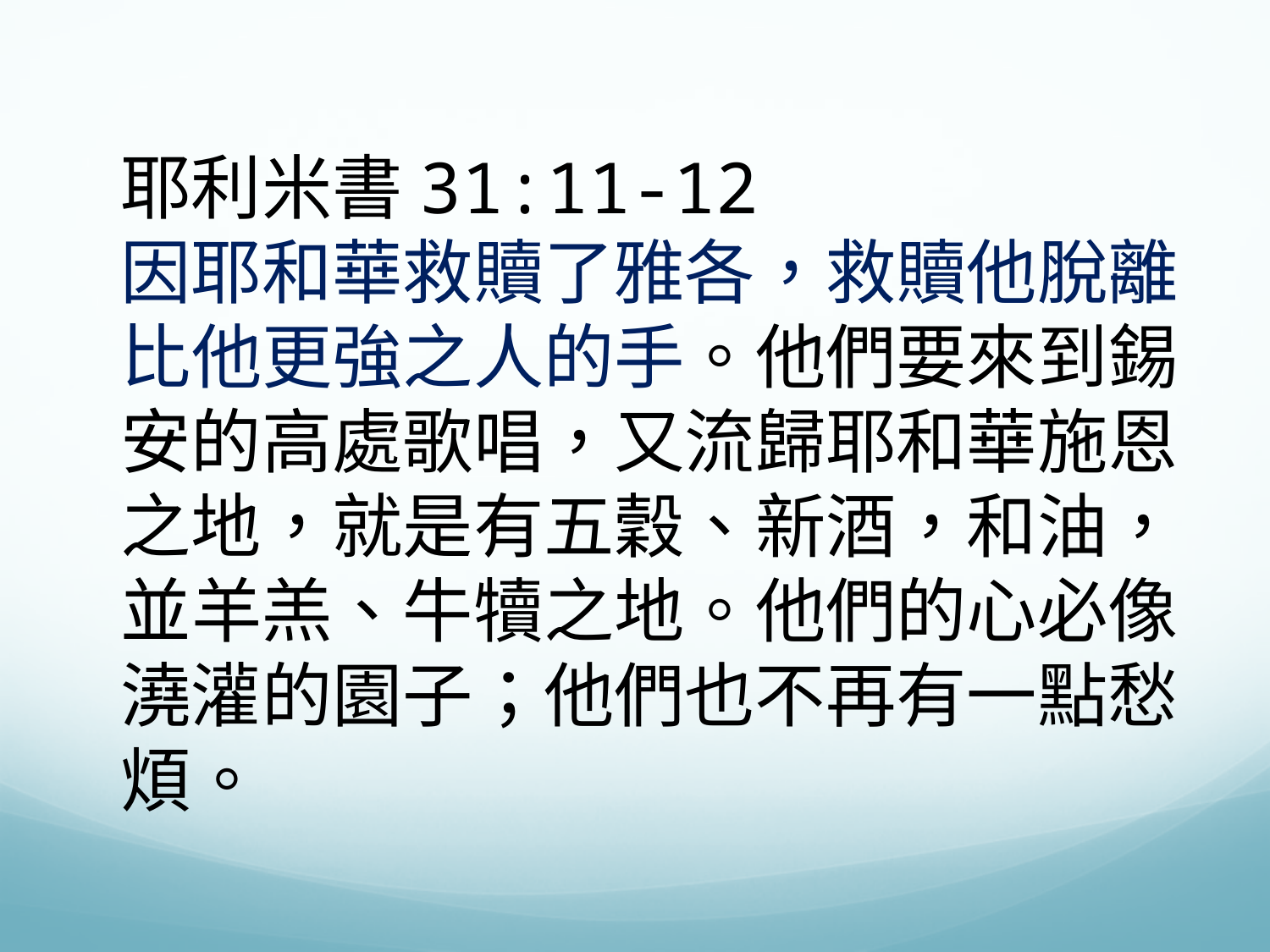

耶利米書31:11-12
因耶和華救贖了雅各，救贖他脫離比他更強之人的手。他們要來到錫安的高處歌唱，又流歸耶和華施恩之地，就是有五穀、新酒，和油，並羊羔、牛犢之地。他們的心必像澆灌的園子；他們也不再有一點愁煩。